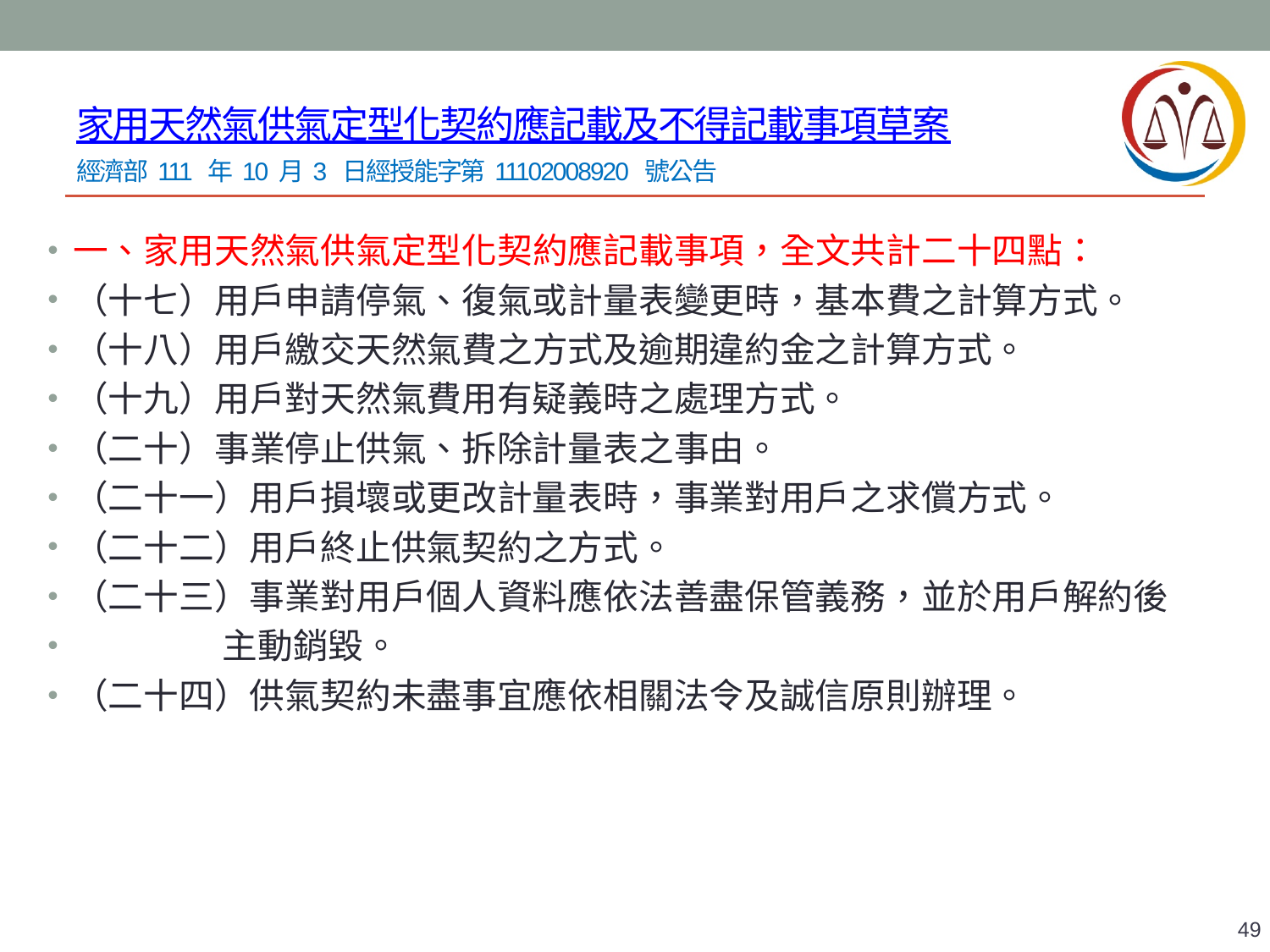

# 家用天然氣供氣定型化契約應記載及不得記載事項草案 經濟部 111  年 10 月 3  日經授能字第 11102008920  號公告
一、家用天然氣供氣定型化契約應記載事項，全文共計二十四點：
（十七）用戶申請停氣、復氣或計量表變更時，基本費之計算方式。
（十八）用戶繳交天然氣費之方式及逾期違約金之計算方式。
（十九）用戶對天然氣費用有疑義時之處理方式。
（二十）事業停止供氣、拆除計量表之事由。
（二十一）用戶損壞或更改計量表時，事業對用戶之求償方式。
（二十二）用戶終止供氣契約之方式。
（二十三）事業對用戶個人資料應依法善盡保管義務，並於用戶解約後
                  主動銷毀。
（二十四）供氣契約未盡事宜應依相關法令及誠信原則辦理。
49